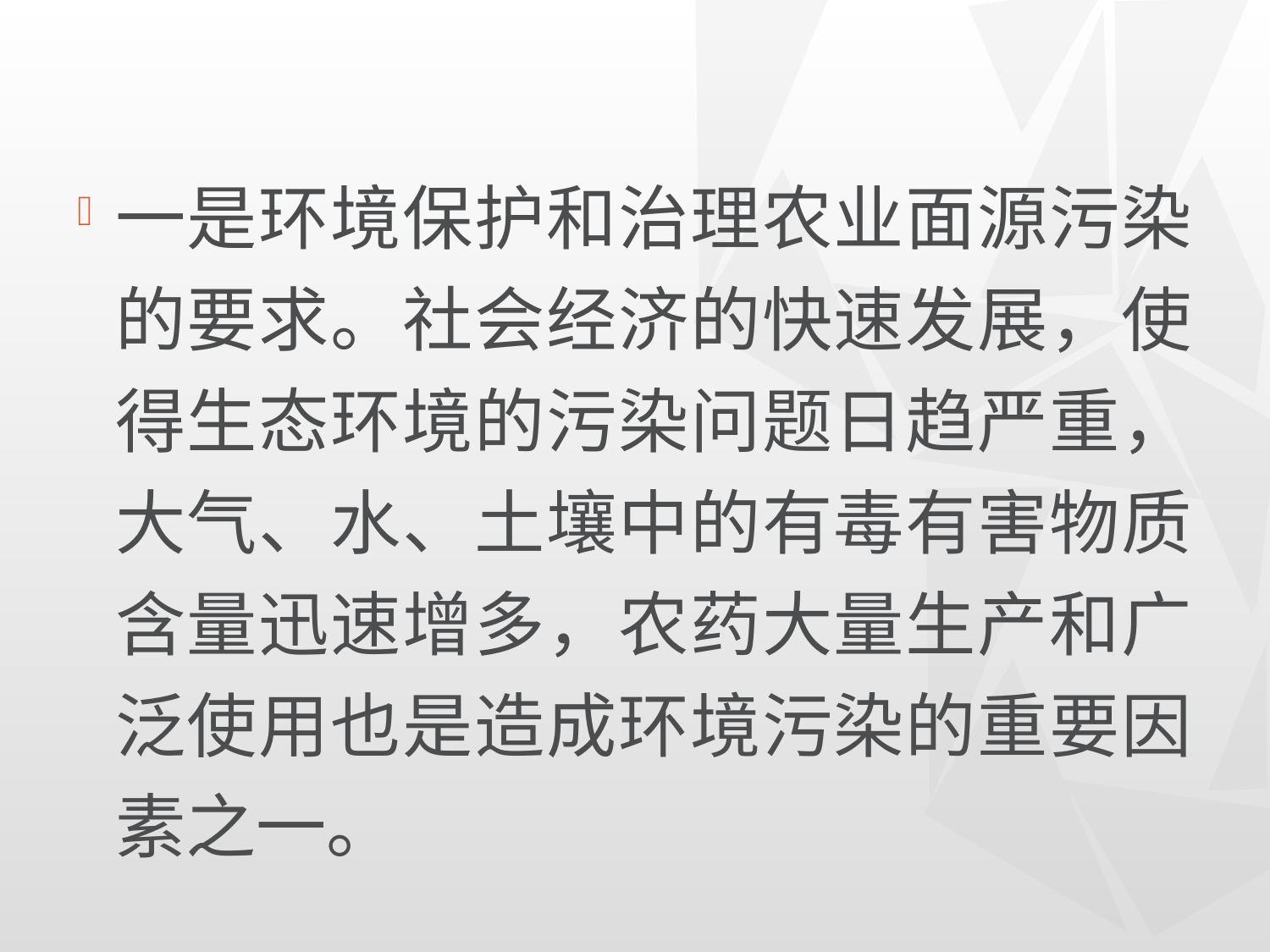

一是环境保护和治理农业面源污染的要求。社会经济的快速发展，使得生态环境的污染问题日趋严重，大气、水、土壤中的有毒有害物质含量迅速增多，农药大量生产和广泛使用也是造成环境污染的重要因素之一。